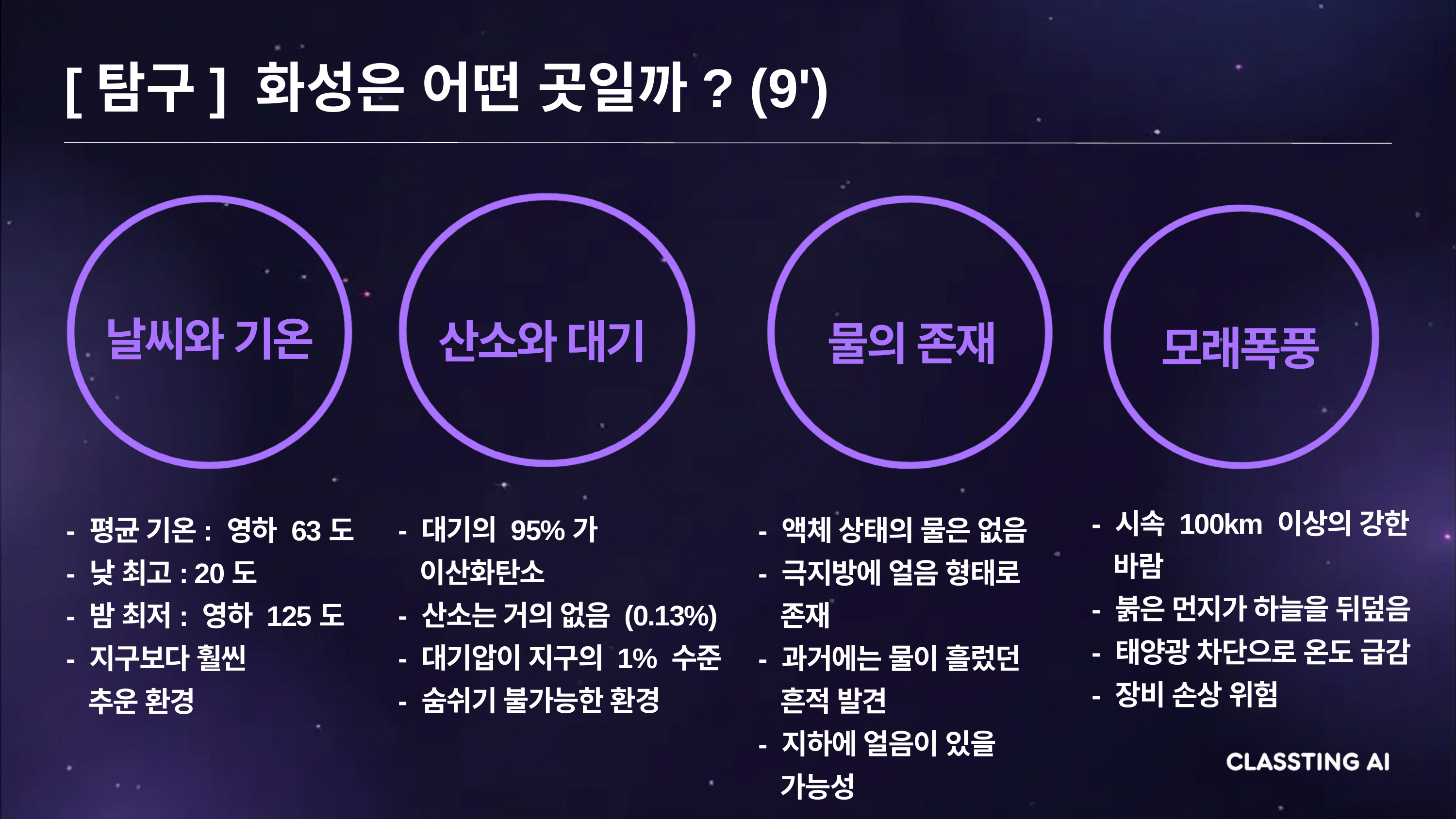

[탐구] 화성은 어떤 곳일까? (9')

날씨와 기온
산소와 대기
물의 존재
모래폭풍
- 시속 100km 이상의 강한
  바람
- 붉은 먼지가 하늘을 뒤덮음
- 태양광 차단으로 온도 급감
- 장비 손상 위험

- 대기의 95%가
  이산화탄소
- 산소는 거의 없음 (0.13%)
- 대기압이 지구의 1% 수준
- 숨쉬기 불가능한 환경

- 평균 기온: 영하 63도
- 낮 최고: 20도
- 밤 최저: 영하 125도
- 지구보다 훨씬
  추운 환경
- 액체 상태의 물은 없음
- 극지방에 얼음 형태로
  존재
- 과거에는 물이 흘렀던
  흔적 발견
- 지하에 얼음이 있을
  가능성